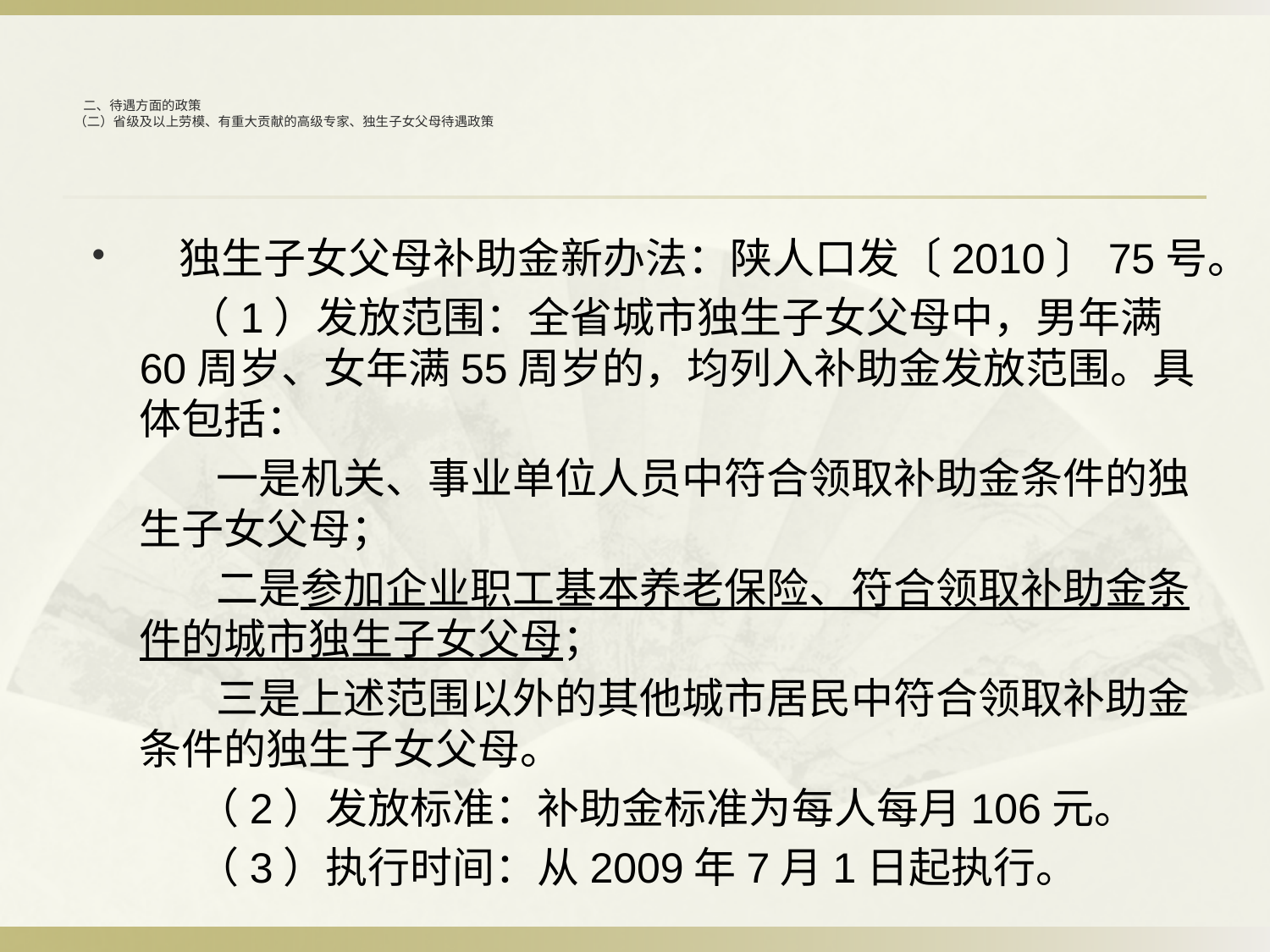

# 二、待遇方面的政策 （二）省级及以上劳模、有重大贡献的高级专家、独生子女父母待遇政策

    独生子女父母补助金新办法：陕人口发〔2010〕75号。
         （1）发放范围：全省城市独生子女父母中，男年满60周岁、女年满55周岁的，均列入补助金发放范围。具体包括：
            一是机关、事业单位人员中符合领取补助金条件的独生子女父母；
            二是参加企业职工基本养老保险、符合领取补助金条件的城市独生子女父母；
            三是上述范围以外的其他城市居民中符合领取补助金条件的独生子女父母。
          （2）发放标准：补助金标准为每人每月106元。
          （3）执行时间：从2009年7月1日起执行。